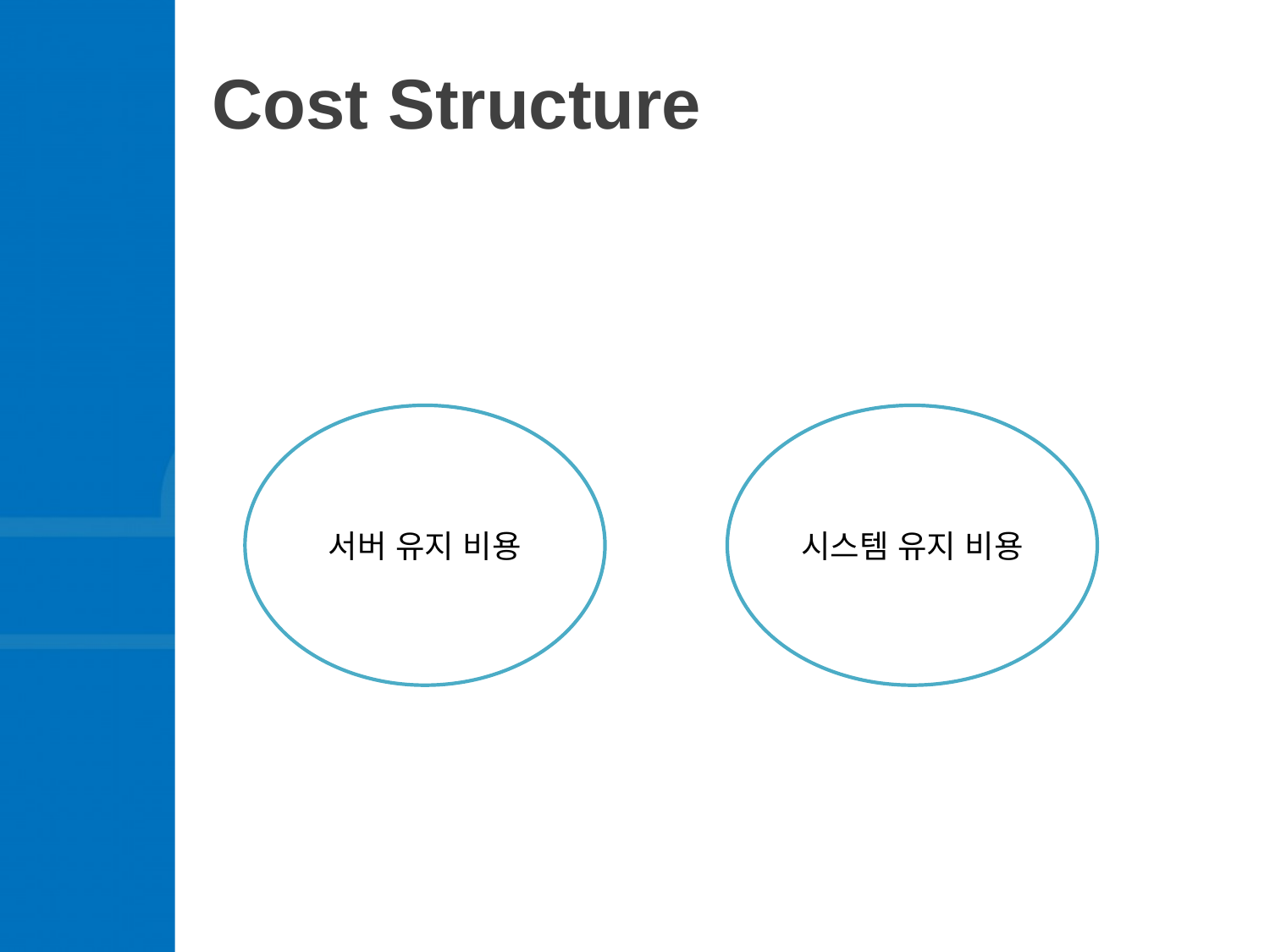

# Cost Structure
서버 유지 비용
시스템 유지 비용